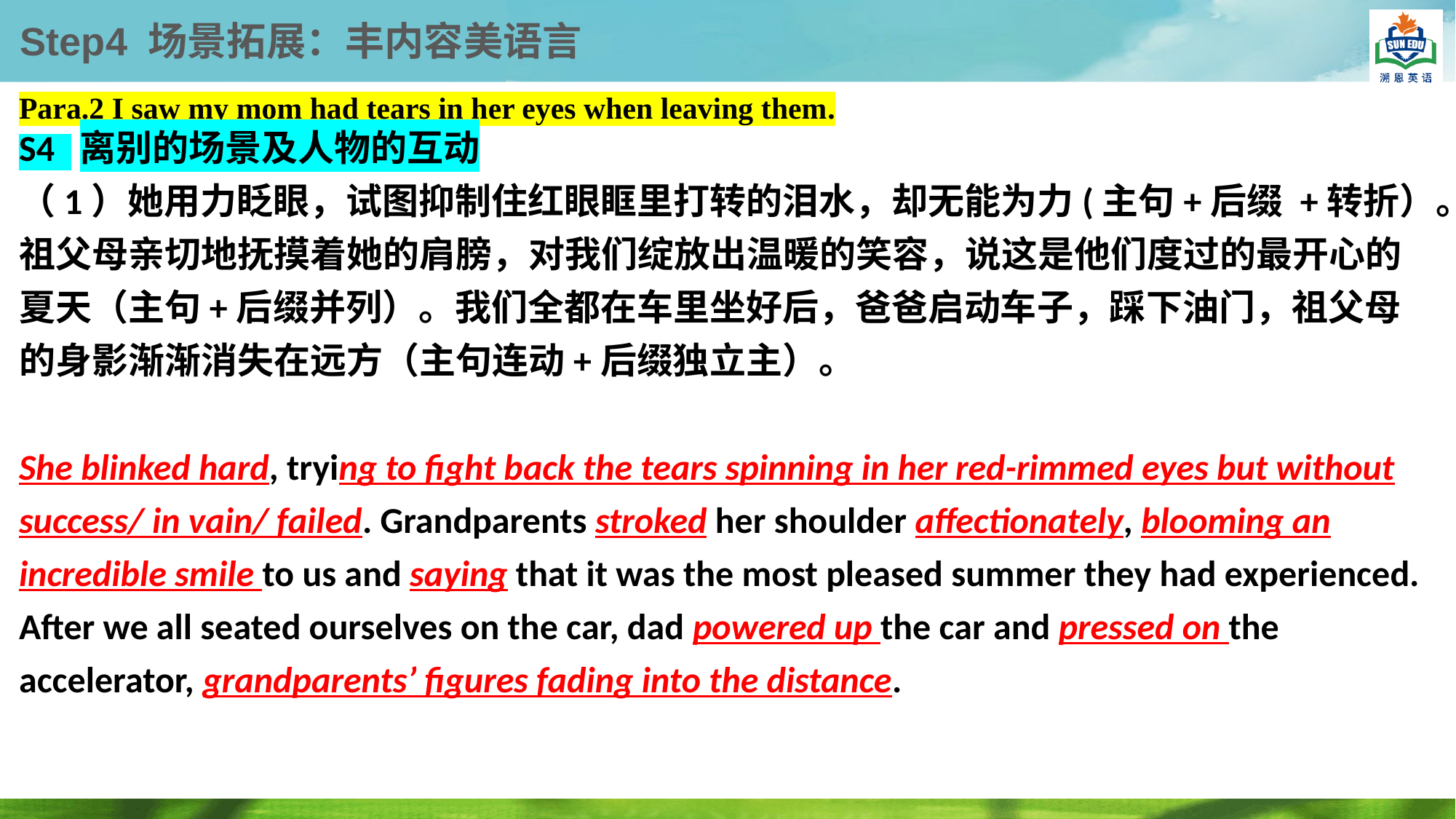

Step4 场景拓展：丰内容美语言
Para.2 I saw my mom had tears in her eyes when leaving them.
S4  离别的场景及人物的互动
（1）她用力眨眼，试图抑制住红眼眶里打转的泪水，却无能为力(主句+后缀 +转折）。祖父母亲切地抚摸着她的肩膀，对我们绽放出温暖的笑容，说这是他们度过的最开心的夏天（主句+后缀并列）。我们全都在车里坐好后，爸爸启动车子，踩下油门，祖父母的身影渐渐消失在远方（主句连动+后缀独立主）。

She blinked hard, trying to fight back the tears spinning in her red-rimmed eyes but without success/ in vain/ failed. Grandparents stroked her shoulder affectionately, blooming an incredible smile to us and saying that it was the most pleased summer they had experienced. After we all seated ourselves on the car, dad powered up the car and pressed on the accelerator, grandparents’ figures fading into the distance.